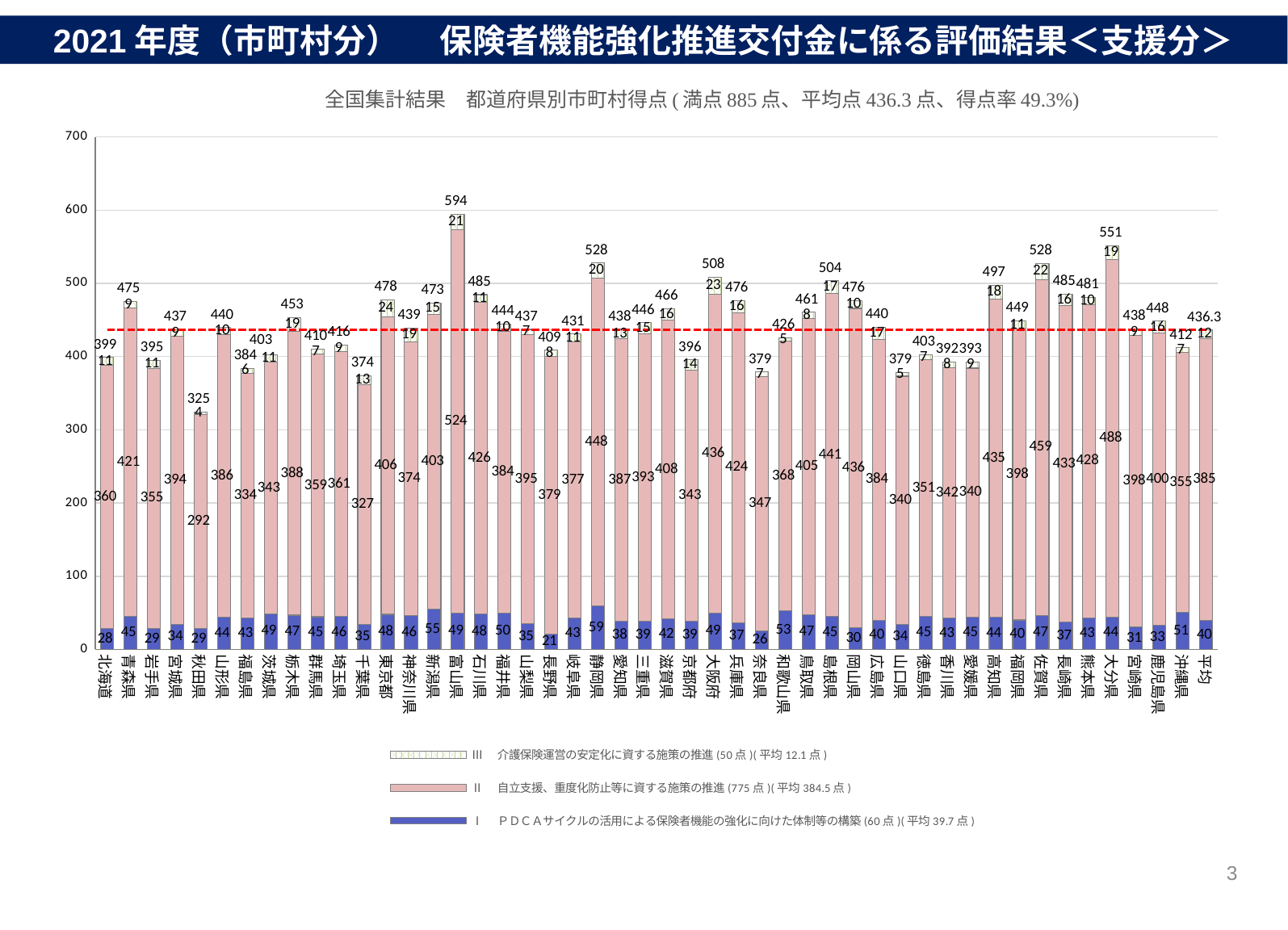

2021年度（市町村分） 　保険者機能強化推進交付金に係る評価結果＜支援分＞

### Chart

| Category | Ⅰ　ＰＤＣＡサイクルの活用による保険者機能の強化に向けた体制等の構築(60点)(平均39.7点) | Ⅱ　自立支援、重度化防止等に資する施策の推進(775点)(平均384.5点) | Ⅲ　介護保険運営の安定化に資する施策の推進(50点)(平均12.1点) | 合計 | 平均 |
|---|---|---|---|---|---|
| 北海道 | 28.100558659217878 | 360.2849162011173 | 10.670391061452515 | 399.0558659217877 | 436.3251005169443 |
| 青森県 | 45.25 | 421.175 | 9.0 | 475.425 | 436.3251005169443 |
| 岩手県 | 29.09090909090909 | 355.06060606060606 | 10.909090909090908 | 395.06060606060606 | 436.3251005169443 |
| 宮城県 | 34.0 | 393.54285714285714 | 9.142857142857142 | 436.6857142857143 | 436.3251005169443 |
| 秋田県 | 28.8 | 291.84 | 4.0 | 324.64 | 436.3251005169443 |
| 山形県 | 43.714285714285715 | 386.0 | 10.0 | 439.7142857142857 | 436.3251005169443 |
| 福島県 | 43.389830508474574 | 334.03389830508473 | 6.440677966101695 | 383.864406779661 | 436.3251005169443 |
| 茨城県 | 48.86363636363637 | 343.40909090909093 | 10.681818181818182 | 402.95454545454544 | 436.3251005169443 |
| 栃木県 | 46.8 | 387.56 | 18.8 | 453.16 | 436.3251005169443 |
| 群馬県 | 44.57142857142857 | 358.57142857142856 | 7.142857142857143 | 410.2857142857143 | 436.3251005169443 |
| 埼玉県 | 45.55555555555556 | 361.22222222222223 | 8.88888888888889 | 415.6666666666667 | 436.3251005169443 |
| 千葉県 | 34.629629629629626 | 326.7037037037037 | 12.962962962962964 | 374.2962962962963 | 436.3251005169443 |
| 東京都 | 47.903225806451616 | 406.4032258064516 | 23.548387096774192 | 477.85483870967744 | 436.3251005169443 |
| 神奈川県 | 46.36363636363637 | 374.2121212121212 | 18.78787878787879 | 439.3636363636364 | 436.3251005169443 |
| 新潟県 | 54.666666666666664 | 403.46666666666664 | 15.0 | 473.1333333333333 | 436.3251005169443 |
| 富山県 | 49.333333333333336 | 524.3333333333334 | 20.666666666666668 | 594.3333333333334 | 436.3251005169443 |
| 石川県 | 48.421052631578945 | 425.63157894736844 | 10.526315789473685 | 484.57894736842104 | 436.3251005169443 |
| 福井県 | 50.0 | 384.3529411764706 | 10.0 | 444.3529411764706 | 436.3251005169443 |
| 山梨県 | 34.81481481481482 | 395.3703703703704 | 7.037037037037037 | 437.22222222222223 | 436.3251005169443 |
| 長野県 | 20.90909090909091 | 379.3766233766234 | 8.441558441558442 | 408.72727272727275 | 436.3251005169443 |
| 岐阜県 | 43.095238095238095 | 376.7857142857143 | 10.952380952380953 | 430.8333333333333 | 436.3251005169443 |
| 静岡県 | 59.42857142857143 | 448.1714285714286 | 20.285714285714285 | 527.8857142857142 | 436.3251005169443 |
| 愛知県 | 38.333333333333336 | 386.6111111111111 | 12.592592592592593 | 437.537037037037 | 436.3251005169443 |
| 三重県 | 38.62068965517241 | 392.7586206896552 | 14.827586206896552 | 446.2068965517241 | 436.3251005169443 |
| 滋賀県 | 41.578947368421055 | 407.89473684210526 | 16.31578947368421 | 465.7894736842105 | 436.3251005169443 |
| 京都府 | 38.84615384615385 | 342.6923076923077 | 14.23076923076923 | 395.7692307692308 | 436.3251005169443 |
| 大阪府 | 49.06976744186046 | 436.3255813953488 | 23.023255813953487 | 508.4186046511628 | 436.3251005169443 |
| 兵庫県 | 36.58536585365854 | 423.5609756097561 | 16.341463414634145 | 476.4878048780488 | 436.3251005169443 |
| 奈良県 | 25.641025641025642 | 346.5897435897436 | 6.666666666666667 | 378.8974358974359 | 436.3251005169443 |
| 和歌山県 | 53.333333333333336 | 367.6666666666667 | 5.0 | 426.0 | 436.3251005169443 |
| 鳥取県 | 47.36842105263158 | 405.05263157894734 | 8.421052631578947 | 460.8421052631579 | 436.3251005169443 |
| 島根県 | 44.73684210526316 | 441.4736842105263 | 17.36842105263158 | 503.57894736842104 | 436.3251005169443 |
| 岡山県 | 30.0 | 435.8888888888889 | 10.37037037037037 | 476.25925925925924 | 436.3251005169443 |
| 広島県 | 39.56521739130435 | 384.2173913043478 | 16.52173913043478 | 440.30434782608694 | 436.3251005169443 |
| 山口県 | 33.68421052631579 | 339.57894736842104 | 5.2631578947368425 | 378.5263157894737 | 436.3251005169443 |
| 徳島県 | 45.0 | 350.5 | 7.083333333333333 | 402.5833333333333 | 436.3251005169443 |
| 香川県 | 42.94117647058823 | 341.8235294117647 | 7.647058823529412 | 392.4117647058824 | 436.3251005169443 |
| 愛媛県 | 44.5 | 339.75 | 8.5 | 392.75 | 436.3251005169443 |
| 高知県 | 43.8235294117647 | 435.0882352941176 | 18.235294117647058 | 497.1470588235294 | 436.3251005169443 |
| 福岡県 | 40.166666666666664 | 397.6166666666667 | 11.0 | 448.78333333333336 | 436.3251005169443 |
| 佐賀県 | 46.5 | 459.0 | 22.0 | 527.5 | 436.3251005169443 |
| 長崎県 | 37.142857142857146 | 432.57142857142856 | 15.714285714285714 | 485.42857142857144 | 436.3251005169443 |
| 熊本県 | 43.333333333333336 | 427.75555555555553 | 9.777777777777779 | 480.8666666666667 | 436.3251005169443 |
| 大分県 | 44.44444444444444 | 488.05555555555554 | 18.88888888888889 | 551.3888888888889 | 436.3251005169443 |
| 宮崎県 | 30.76923076923077 | 398.03846153846155 | 9.23076923076923 | 438.03846153846155 | 436.3251005169443 |
| 鹿児島県 | 32.55813953488372 | 399.5348837209302 | 16.27906976744186 | 448.3720930232558 | 436.3251005169443 |
| 沖縄県 | 50.73170731707317 | 354.5853658536585 | 6.829268292682927 | 412.1463414634146 | 436.3251005169443 |
| 平均 | 39.724296381390005 | 384.5 | 12.1 | 436.3251005169443 | 436.3251005169443 |
3